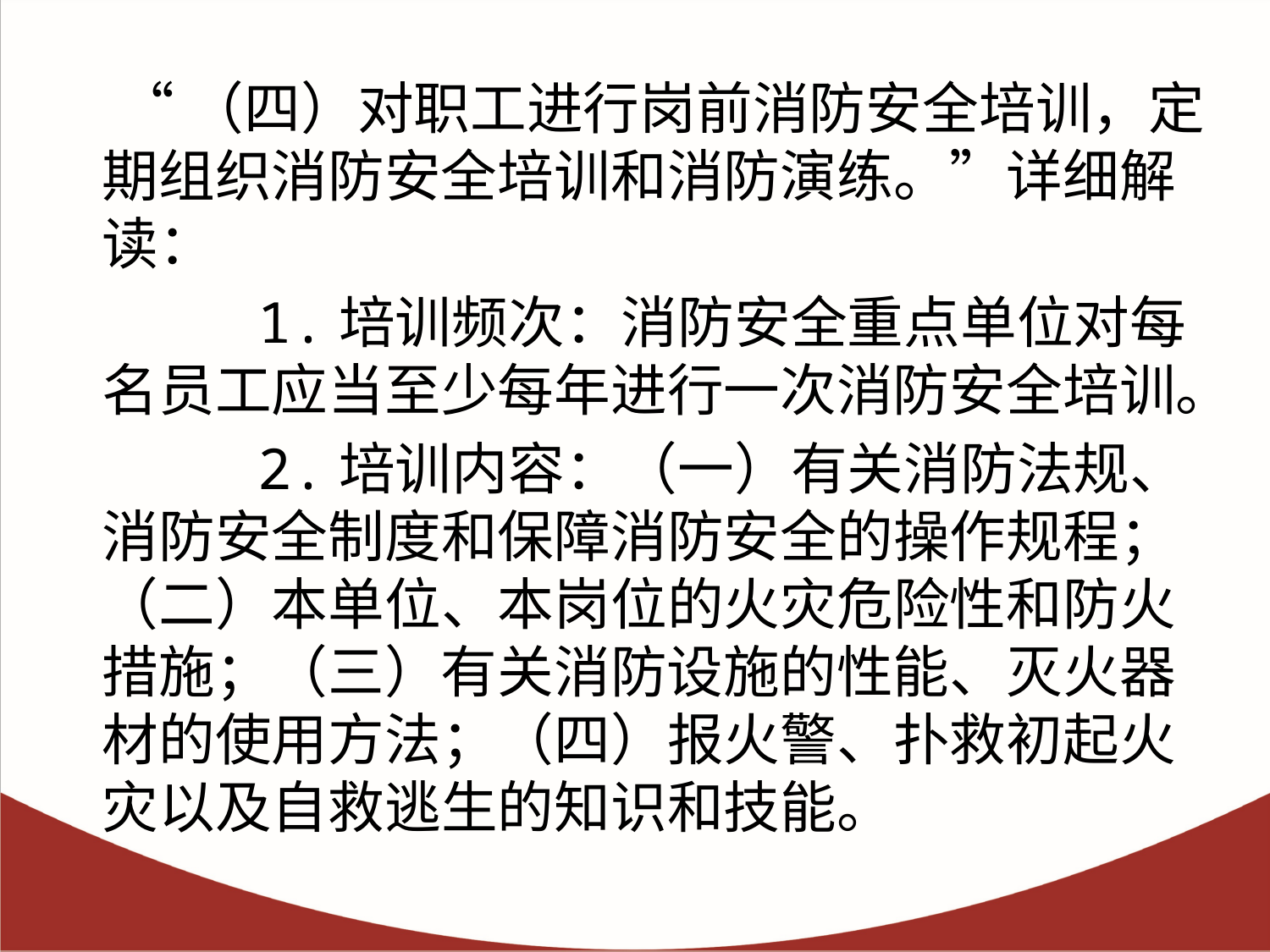

“（四）对职工进行岗前消防安全培训，定期组织消防安全培训和消防演练。”详细解读：
      1.培训频次：消防安全重点单位对每名员工应当至少每年进行一次消防安全培训。
      2.培训内容：（一）有关消防法规、消防安全制度和保障消防安全的操作规程；（二）本单位、本岗位的火灾危险性和防火措施；（三）有关消防设施的性能、灭火器材的使用方法；（四）报火警、扑救初起火灾以及自救逃生的知识和技能。